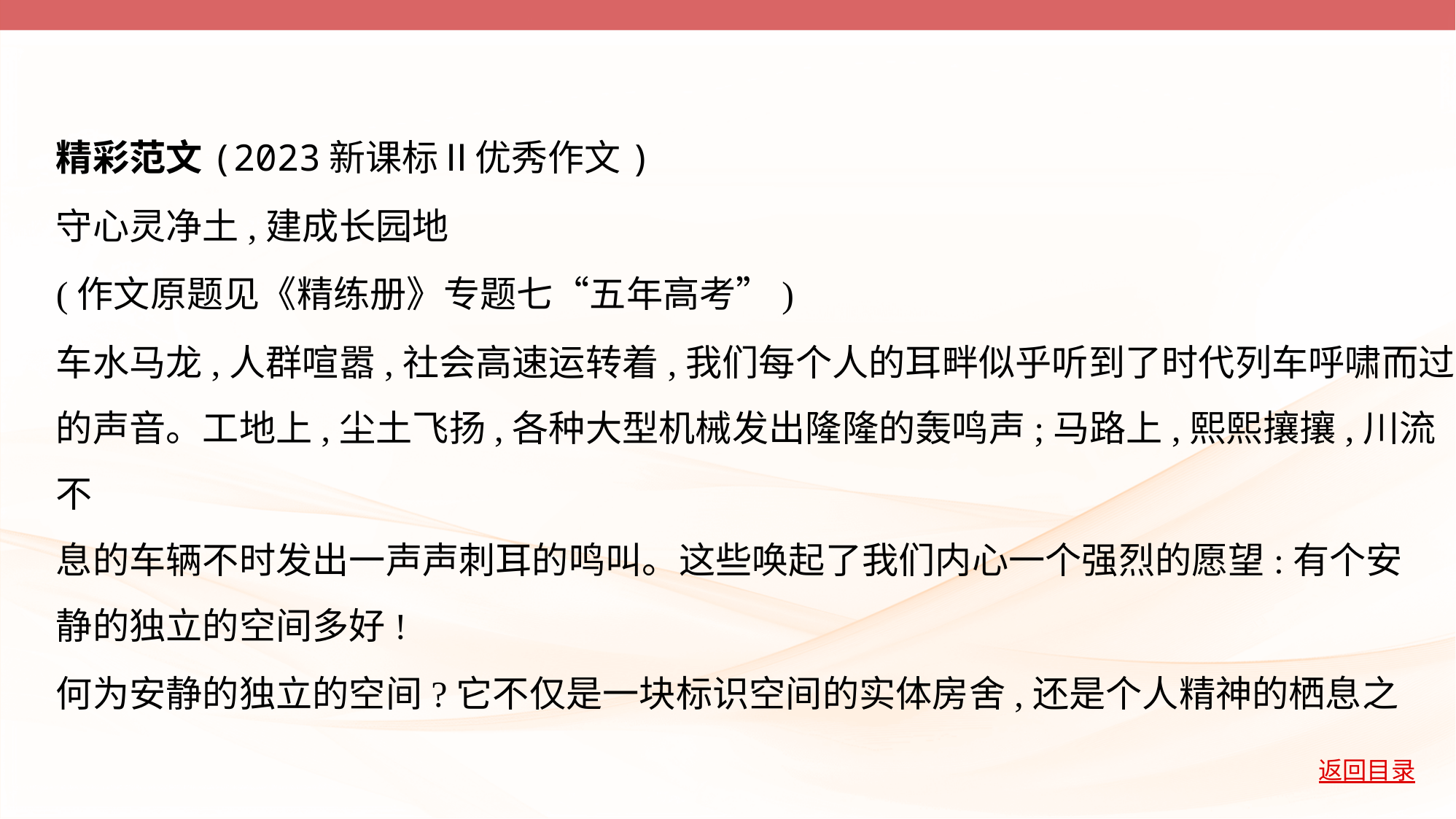

精彩范文(2023新课标Ⅱ优秀作文)
守心灵净土,建成长园地
(作文原题见《精练册》专题七“五年高考”)
车水马龙,人群喧嚣,社会高速运转着,我们每个人的耳畔似乎听到了时代列车呼啸而过
的声音。工地上,尘土飞扬,各种大型机械发出隆隆的轰鸣声;马路上,熙熙攘攘,川流不
息的车辆不时发出一声声刺耳的鸣叫。这些唤起了我们内心一个强烈的愿望:有个安
静的独立的空间多好!
何为安静的独立的空间?它不仅是一块标识空间的实体房舍,还是个人精神的栖息之